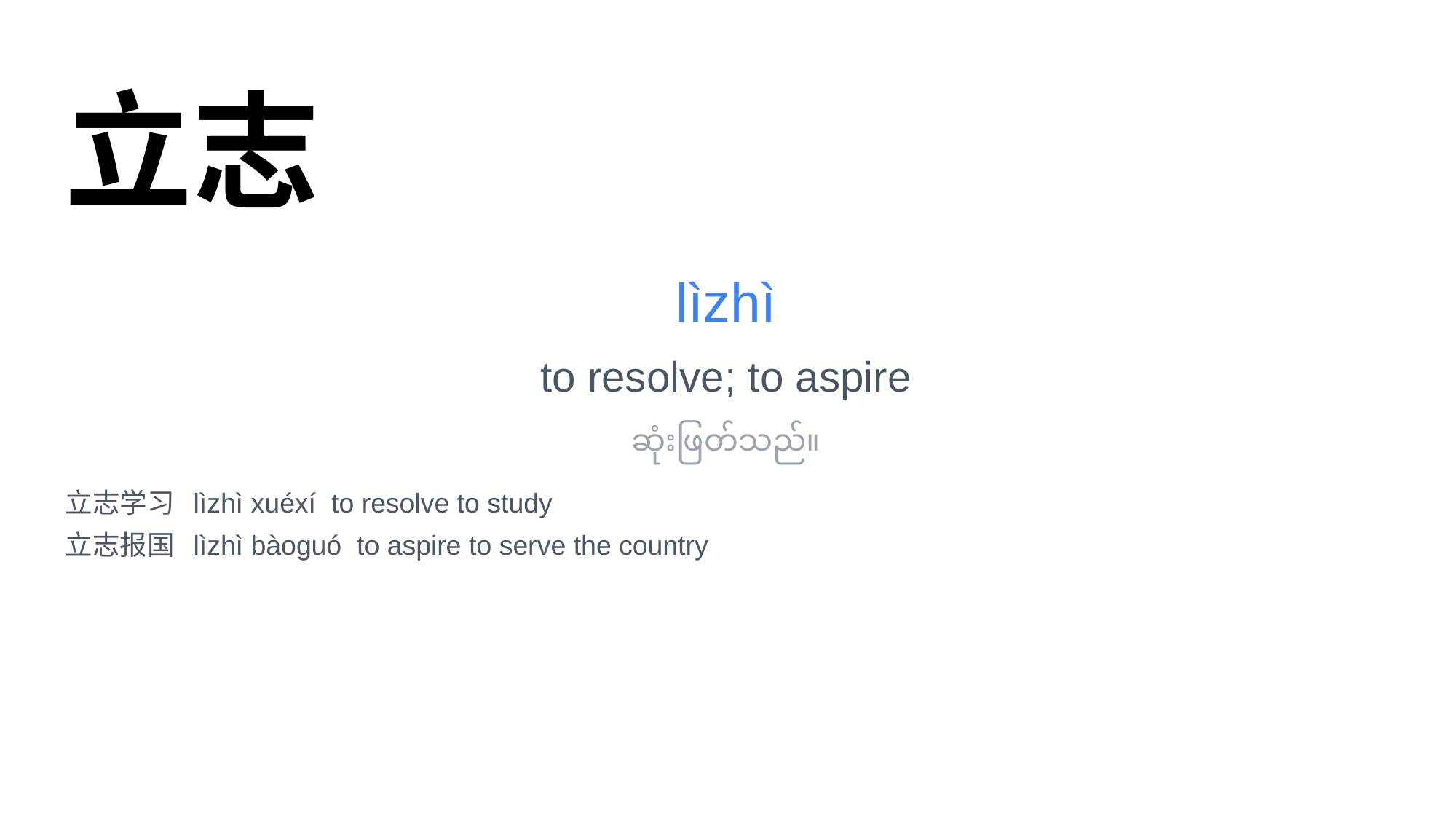

立志
lìzhì
to resolve; to aspire
ဆုံးဖြတ်သည်။
立志学习  lìzhì xuéxí  to resolve to study
立志报国  lìzhì bàoguó  to aspire to serve the country